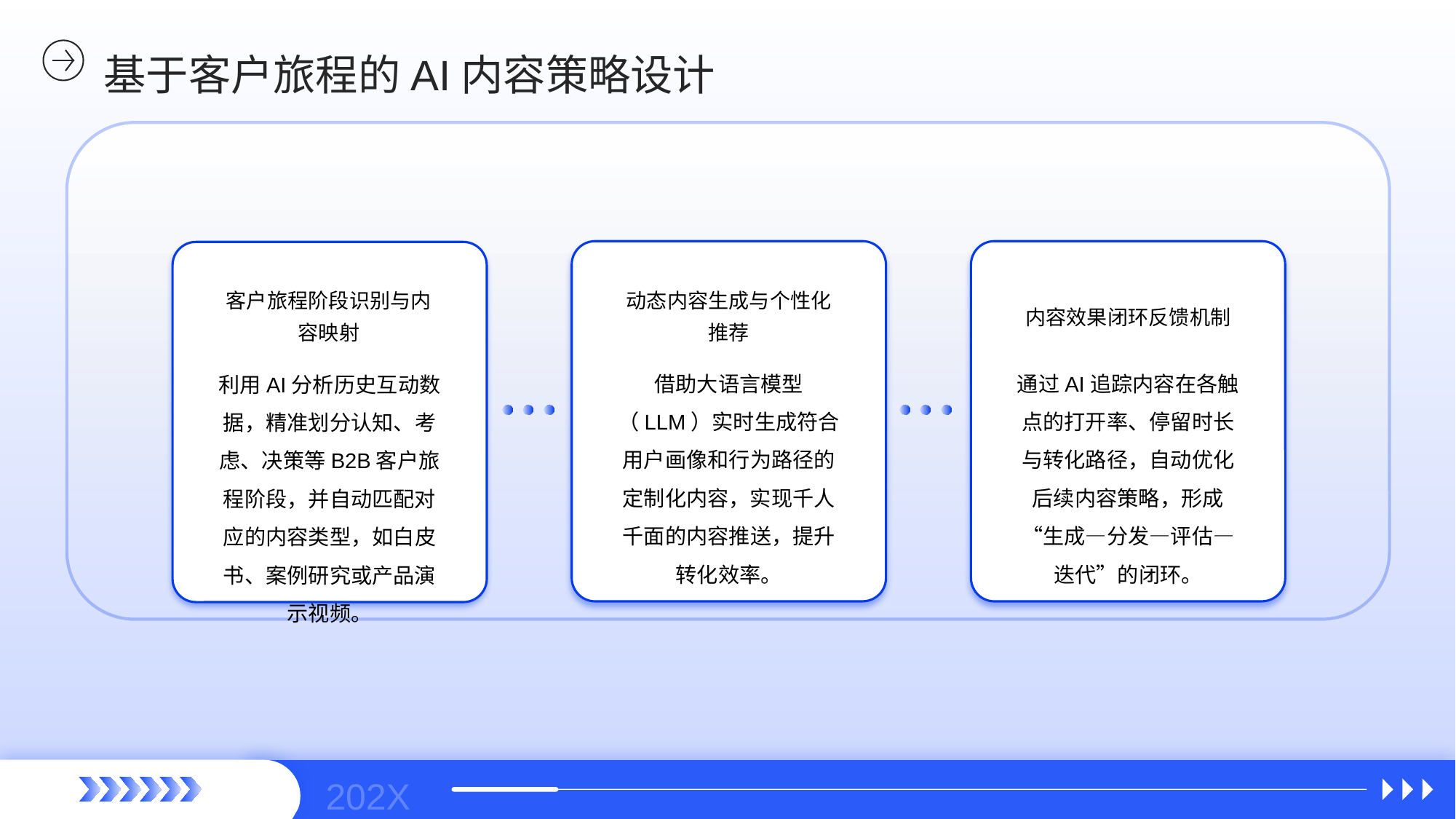

基于客户旅程的AI内容策略设计

客户旅程阶段识别与内容映射
动态内容生成与个性化推荐
内容效果闭环反馈机制
借助大语言模型（LLM）实时生成符合用户画像和行为路径的定制化内容，实现千人千面的内容推送，提升转化效率。
通过AI追踪内容在各触点的打开率、停留时长与转化路径，自动优化后续内容策略，形成“生成—分发—评估—迭代”的闭环。
利用AI分析历史互动数据，精准划分认知、考虑、决策等B2B客户旅程阶段，并自动匹配对应的内容类型，如白皮书、案例研究或产品演示视频。

202X